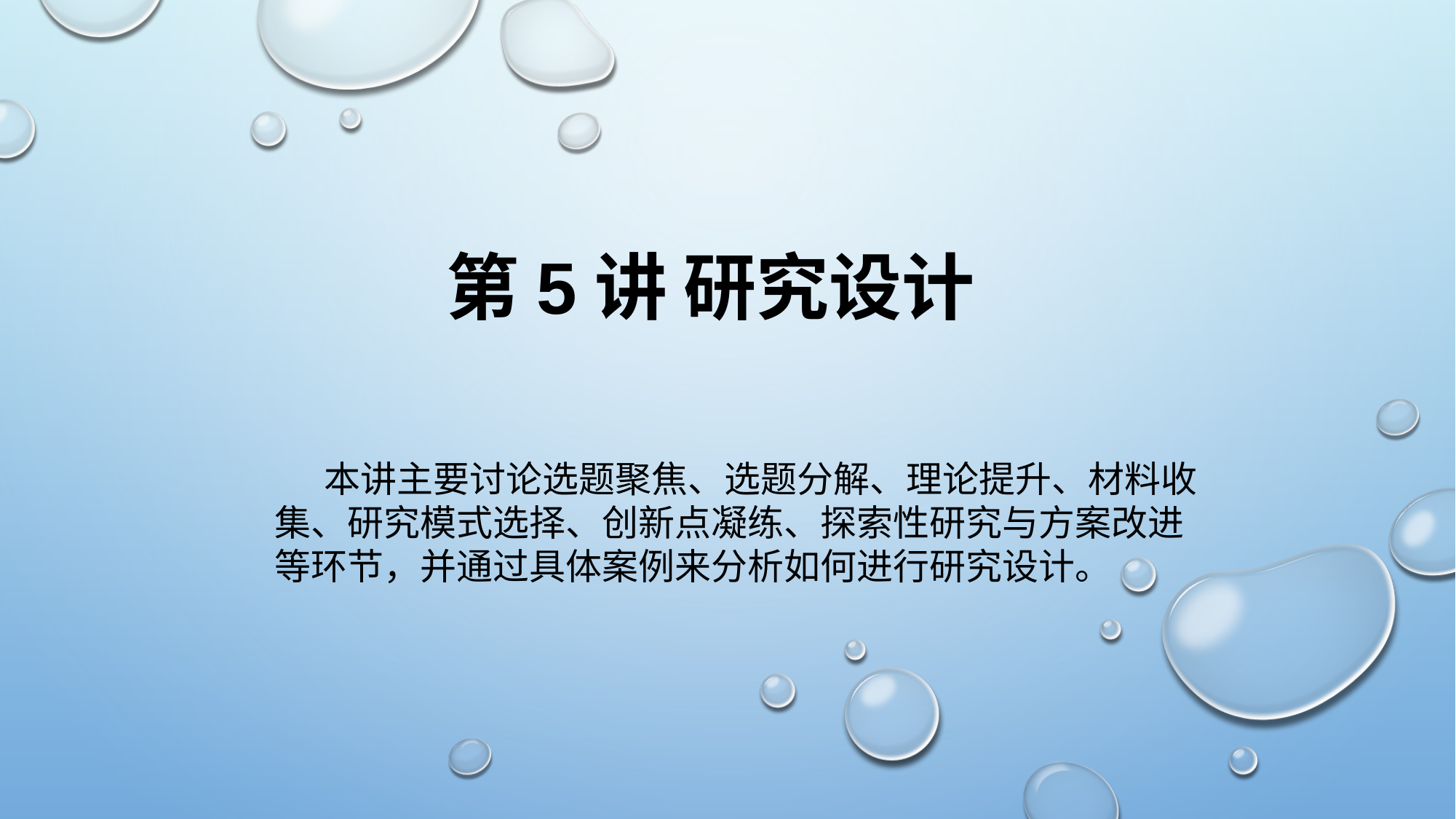

# 第5讲 研究设计
     本讲主要讨论选题聚焦、选题分解、理论提升、材料收集、研究模式选择、创新点凝练、探索性研究与方案改进等环节，并通过具体案例来分析如何进行研究设计。